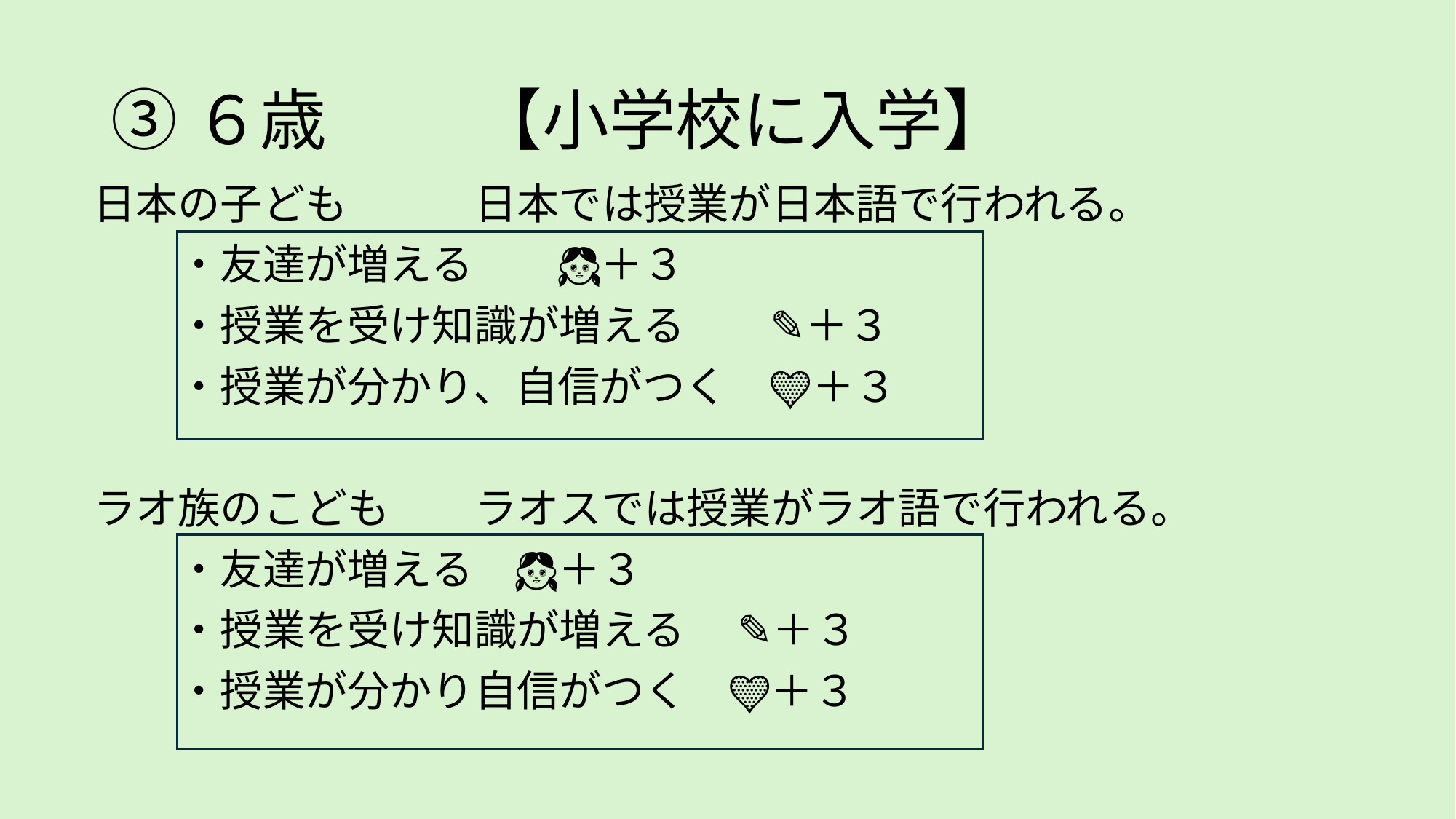

# ③６歳　　 【小学校に入学】
日本の子ども　　　日本では授業が日本語で行われる。
　　・友達が増える　　👧＋３
　　・授業を受け知識が増える　　✎＋３
　　・授業が分かり、自信がつく　💛＋３

ラオ族のこども　　ラオスでは授業がラオ語で行われる。
　　・友達が増える　👧＋３
　　・授業を受け知識が増える　 ✎＋３
　　・授業が分かり自信がつく　💛＋３